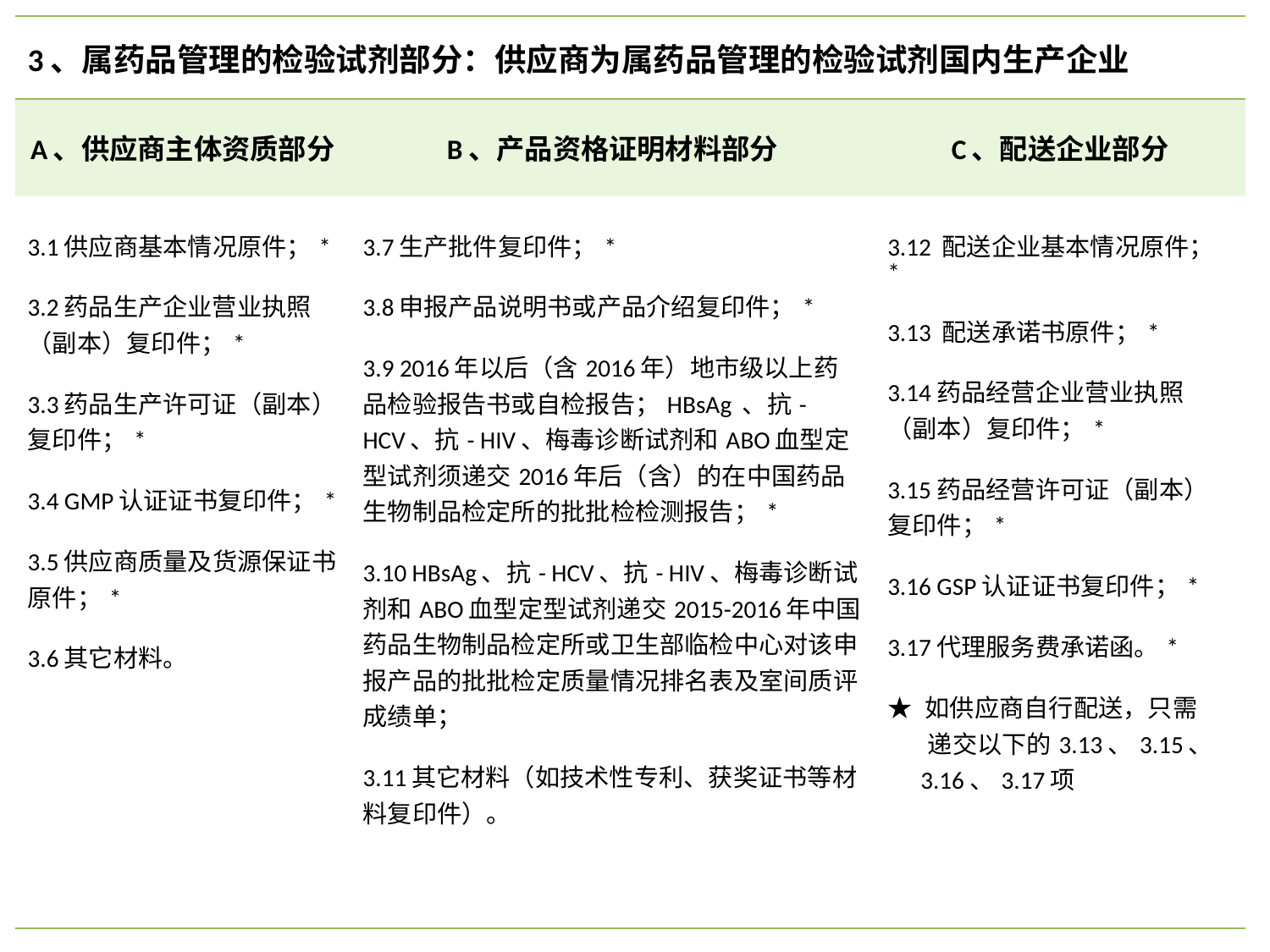

| 3、属药品管理的检验试剂部分：供应商为属药品管理的检验试剂国内生产企业 |  |  |
| --- | --- | --- |
| A、供应商主体资质部分 | B、产品资格证明材料部分 | C、配送企业部分 |
| 3.1供应商基本情况原件；\* 3.2药品生产企业营业执照（副本）复印件；\* 3.3药品生产许可证（副本）复印件；\* 3.4 GMP认证证书复印件；\* 3.5供应商质量及货源保证书原件；\* 3.6其它材料。 | 3.7生产批件复印件；\* 3.8申报产品说明书或产品介绍复印件；\* 3.9 2016年以后（含2016年）地市级以上药品检验报告书或自检报告；HBsAg 、抗- HCV、抗- HIV、梅毒诊断试剂和ABO血型定型试剂须递交2016年后（含）的在中国药品生物制品检定所的批批检检测报告；\* 3.10 HBsAg、抗- HCV、抗- HIV、梅毒诊断试剂和ABO血型定型试剂递交2015-2016年中国药品生物制品检定所或卫生部临检中心对该申报产品的批批检定质量情况排名表及室间质评成绩单； 3.11其它材料（如技术性专利、获奖证书等材料复印件）。 | 3.12 配送企业基本情况原件；\* 3.13 配送承诺书原件；\* 3.14药品经营企业营业执照（副本）复印件；\* 3.15药品经营许可证（副本）复印件；\* 3.16 GSP认证证书复印件；\* 3.17代理服务费承诺函。\* ★ 如供应商自行配送，只需 递交以下的3.13、3.15、 3.16、3.17项 |